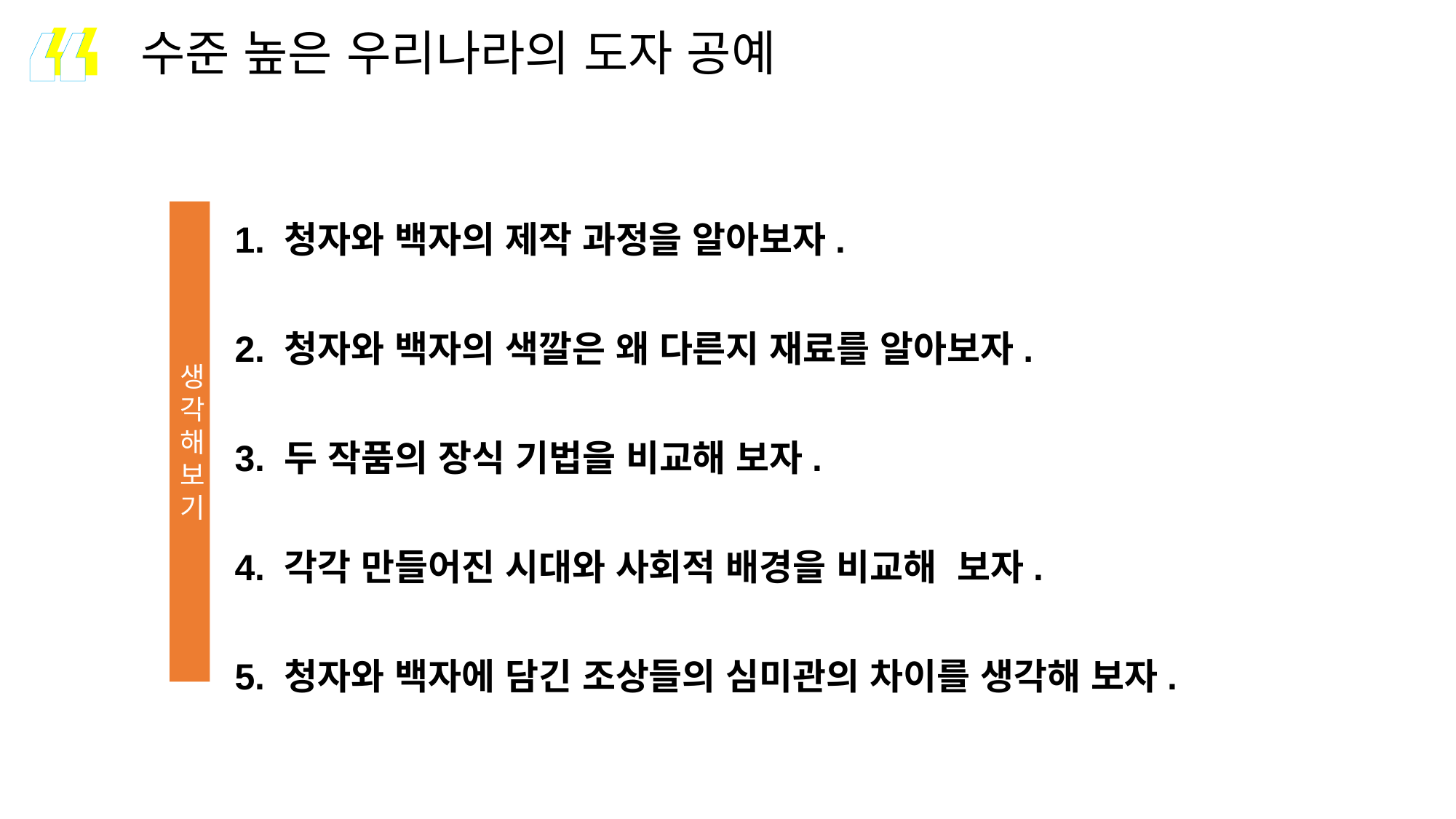

“
“
수준 높은 우리나라의 도자 공예
1. 청자와 백자의 제작 과정을 알아보자.
2. 청자와 백자의 색깔은 왜 다른지 재료를 알아보자.
3. 두 작품의 장식 기법을 비교해 보자.
4. 각각 만들어진 시대와 사회적 배경을 비교해  보자.
5. 청자와 백자에 담긴 조상들의 심미관의 차이를 생각해 보자.
생
각
해
보
기